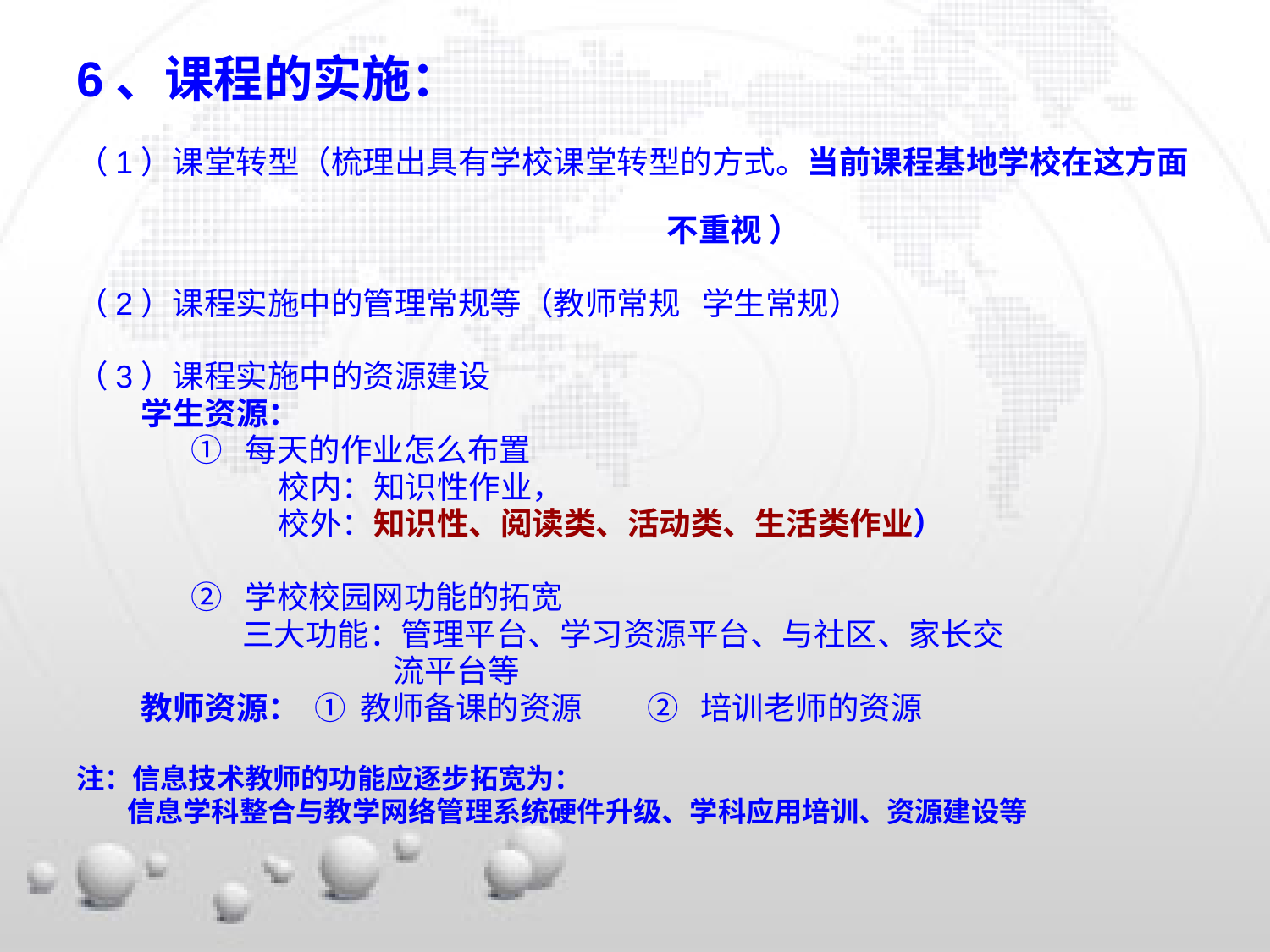

6、课程的实施：

（1）课堂转型（梳理出具有学校课堂转型的方式。当前课程基地学校在这方面
                                                                                 不重视 ）

（2）课程实施中的管理常规等（教师常规   学生常规）

（3）课程实施中的资源建设
        学生资源：
                ①  每天的作业怎么布置
                           校内：知识性作业，
                           校外：知识性、阅读类、活动类、生活类作业）

                ②  学校校园网功能的拓宽
                      三大功能：管理平台、学习资源平台、与社区、家长交
                                           流平台等
        教师资源：  ①  教师备课的资源         ②   培训老师的资源

注：信息技术教师的功能应逐步拓宽为：
       信息学科整合与教学网络管理系统硬件升级、学科应用培训、资源建设等